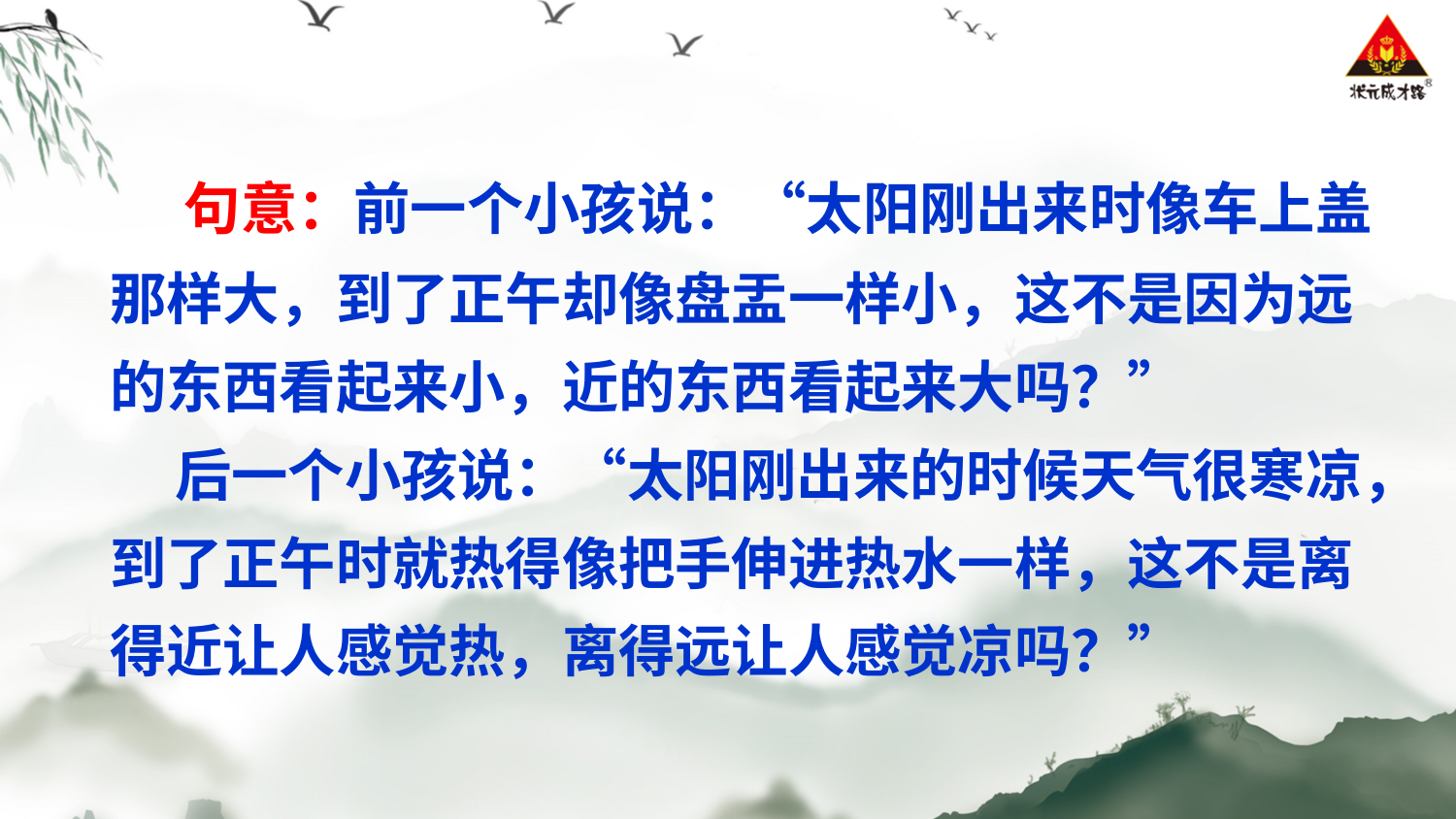

句意：前一个小孩说：“太阳刚出来时像车上盖那样大，到了正午却像盘盂一样小，这不是因为远的东西看起来小，近的东西看起来大吗？”
    后一个小孩说：“太阳刚出来的时候天气很寒凉，到了正午时就热得像把手伸进热水一样，这不是离得近让人感觉热，离得远让人感觉凉吗？”